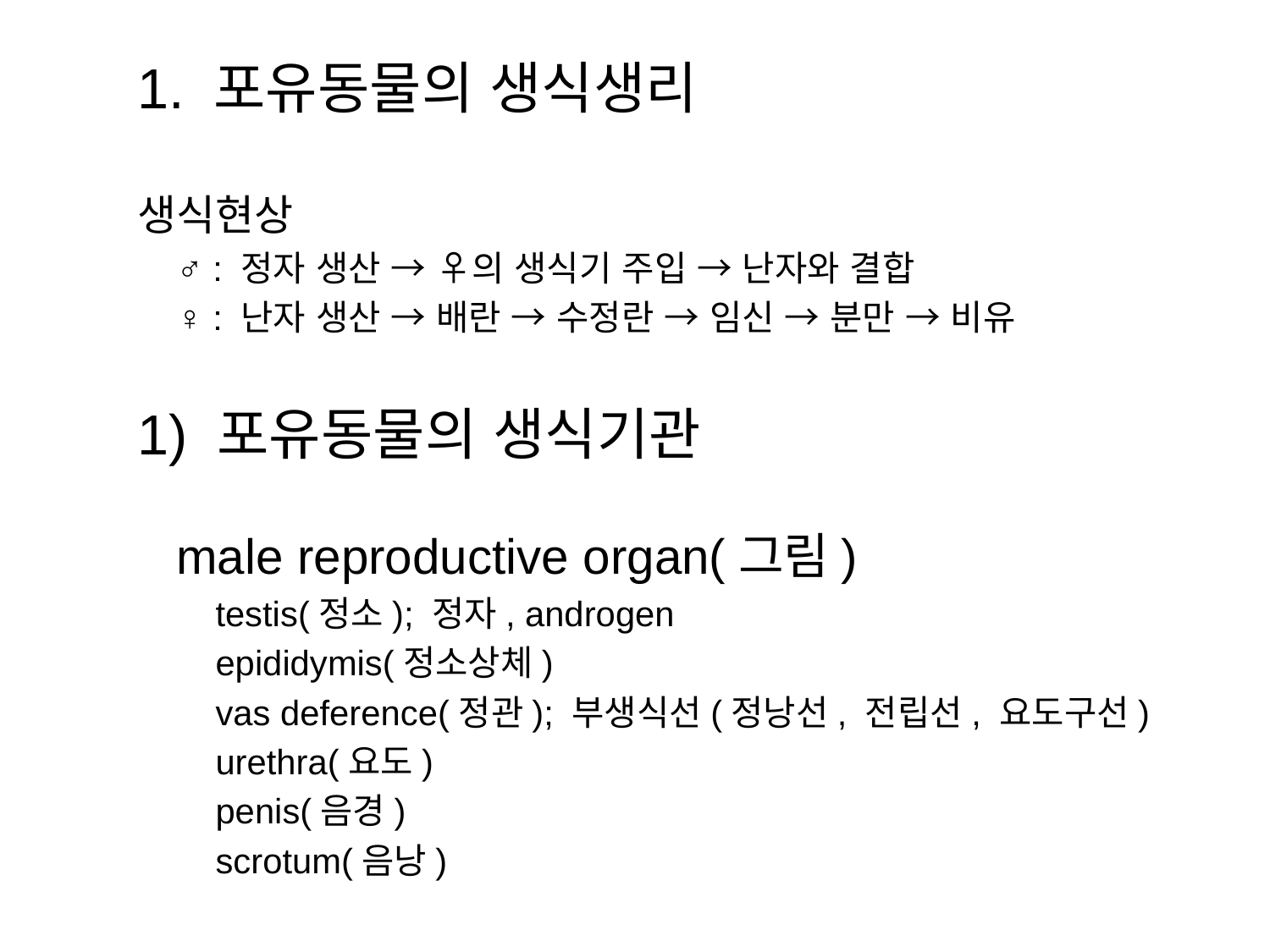

1. 포유동물의 생식생리

생식현상
    ♂ : 정자 생산 → ♀의 생식기 주입 → 난자와 결합
    ♀ : 난자 생산 → 배란 → 수정란 → 임신 → 분만 → 비유

1) 포유동물의 생식기관

    male reproductive organ(그림)
        testis(정소); 정자, androgen
        epididymis(정소상체)
        vas deference(정관); 부생식선(정낭선, 전립선, 요도구선)
        urethra(요도)
        penis(음경)
        scrotum(음낭)